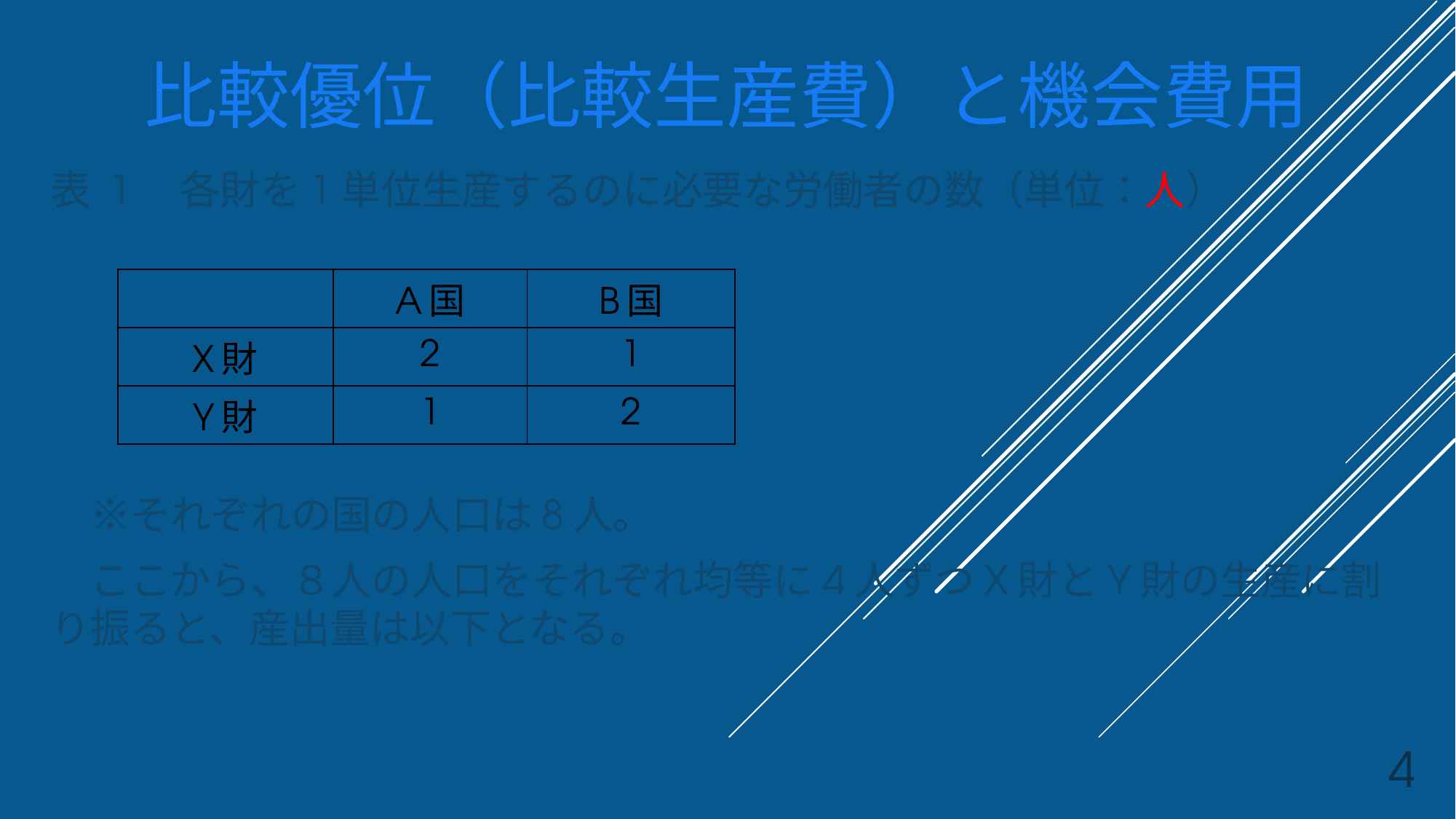

# 比較優位（比較生産費）と機会費用
表 1　各財を1単位生産するのに必要な労働者の数（単位：人）

　※それぞれの国の人口は8人。
　ここから、８人の人口をそれぞれ均等に4人ずつX財とY財の生産に割り振ると、産出量は以下となる。

|  | A国 | B国 |
| --- | --- | --- |
| X財 | 2 | 1 |
| Y財 | 1 | 2 |
4